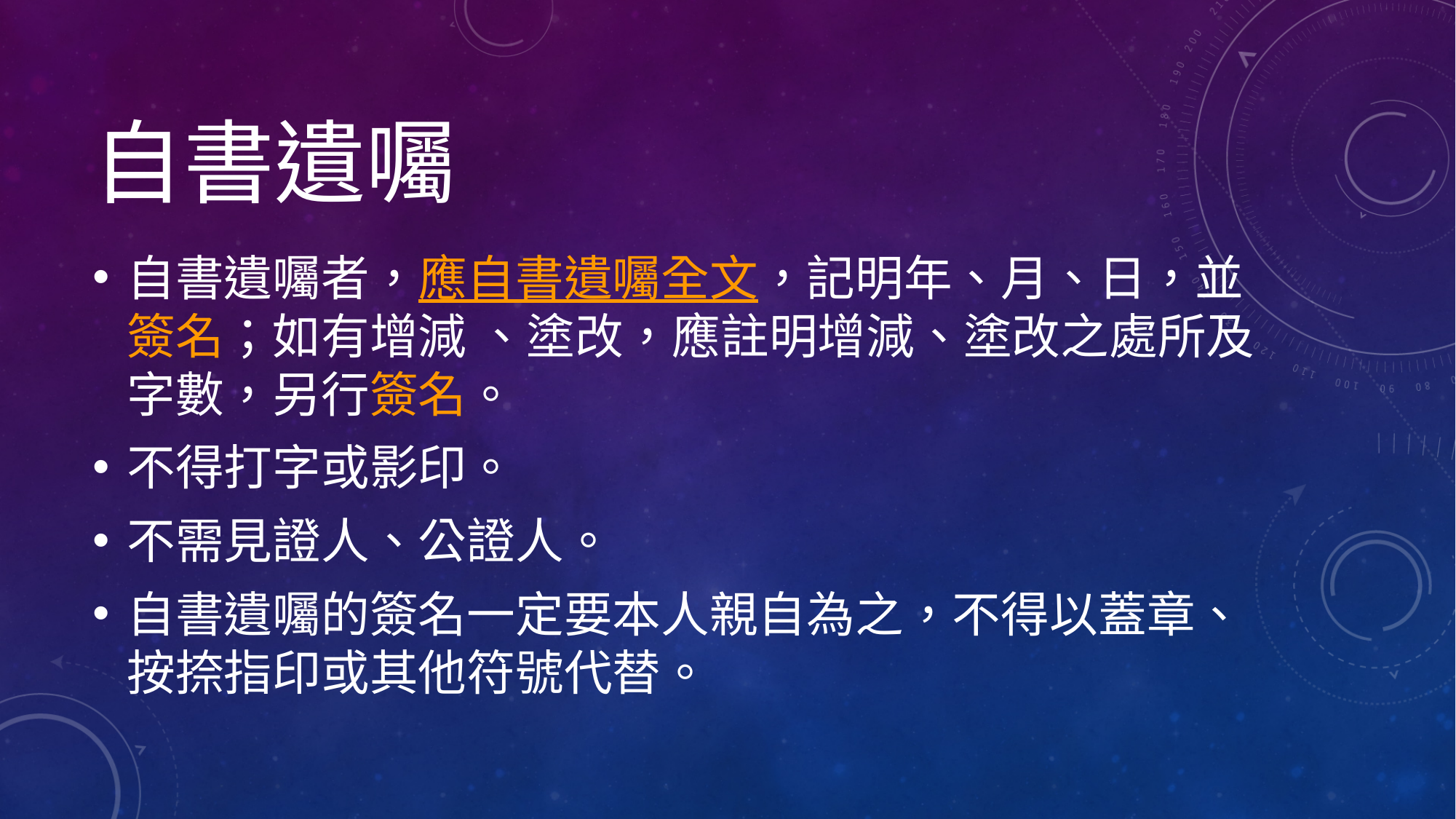

自書遺囑
自書遺囑者，應自書遺囑全文，記明年、月、日，並簽名；如有增減 、塗改，應註明增減、塗改之處所及字數，另行簽名。
不得打字或影印。
不需見證人、公證人。
自書遺囑的簽名一定要本人親自為之，不得以蓋章、按捺指印或其他符號代替。